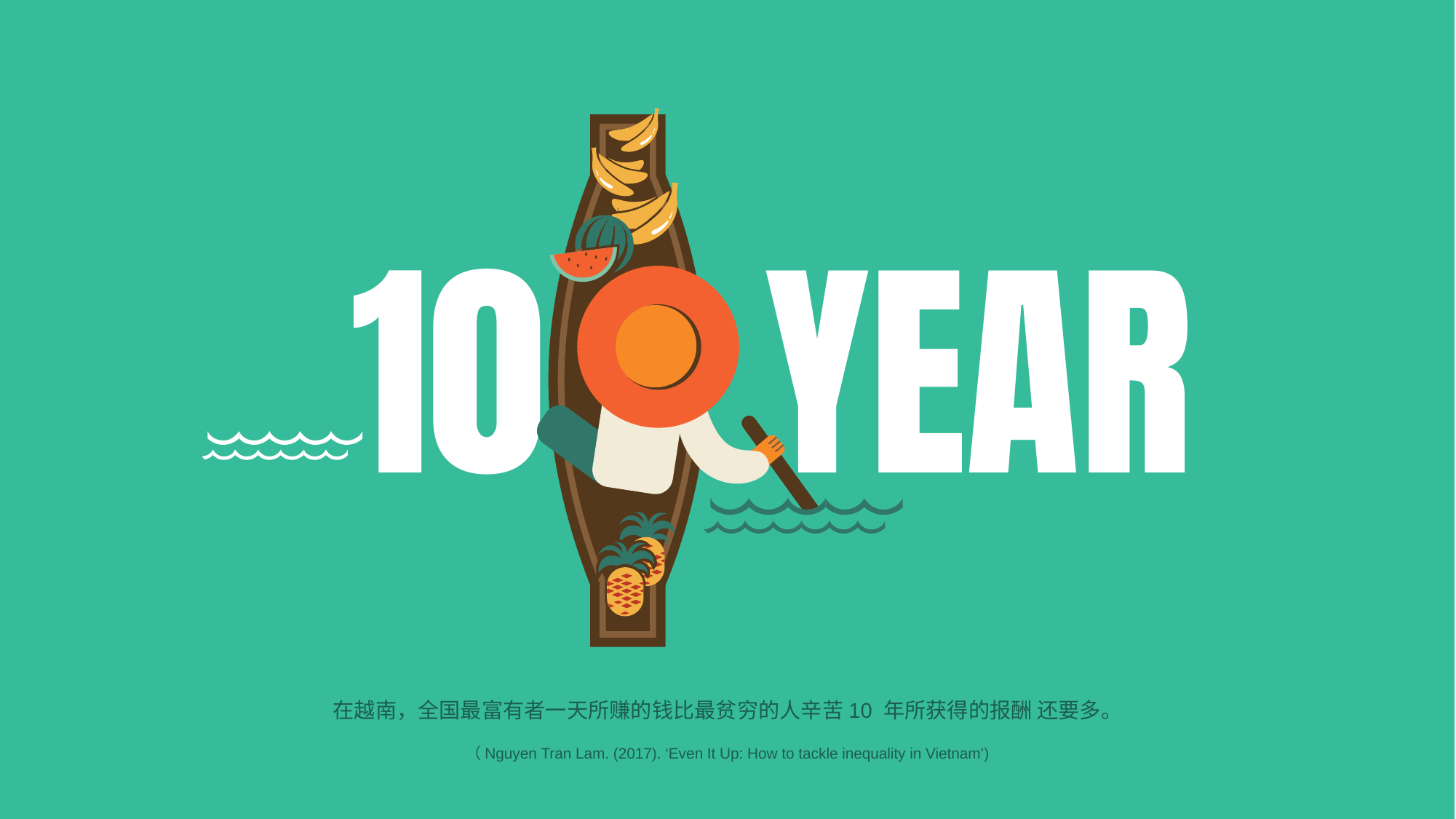

10    YEAR

在越南，全国最富有者一天所赚的钱比最贫穷的人辛苦10 年所获得的报酬 还要多。
（Nguyen Tran Lam. (2017). ‘Even It Up: How to tackle inequality in Vietnam’)